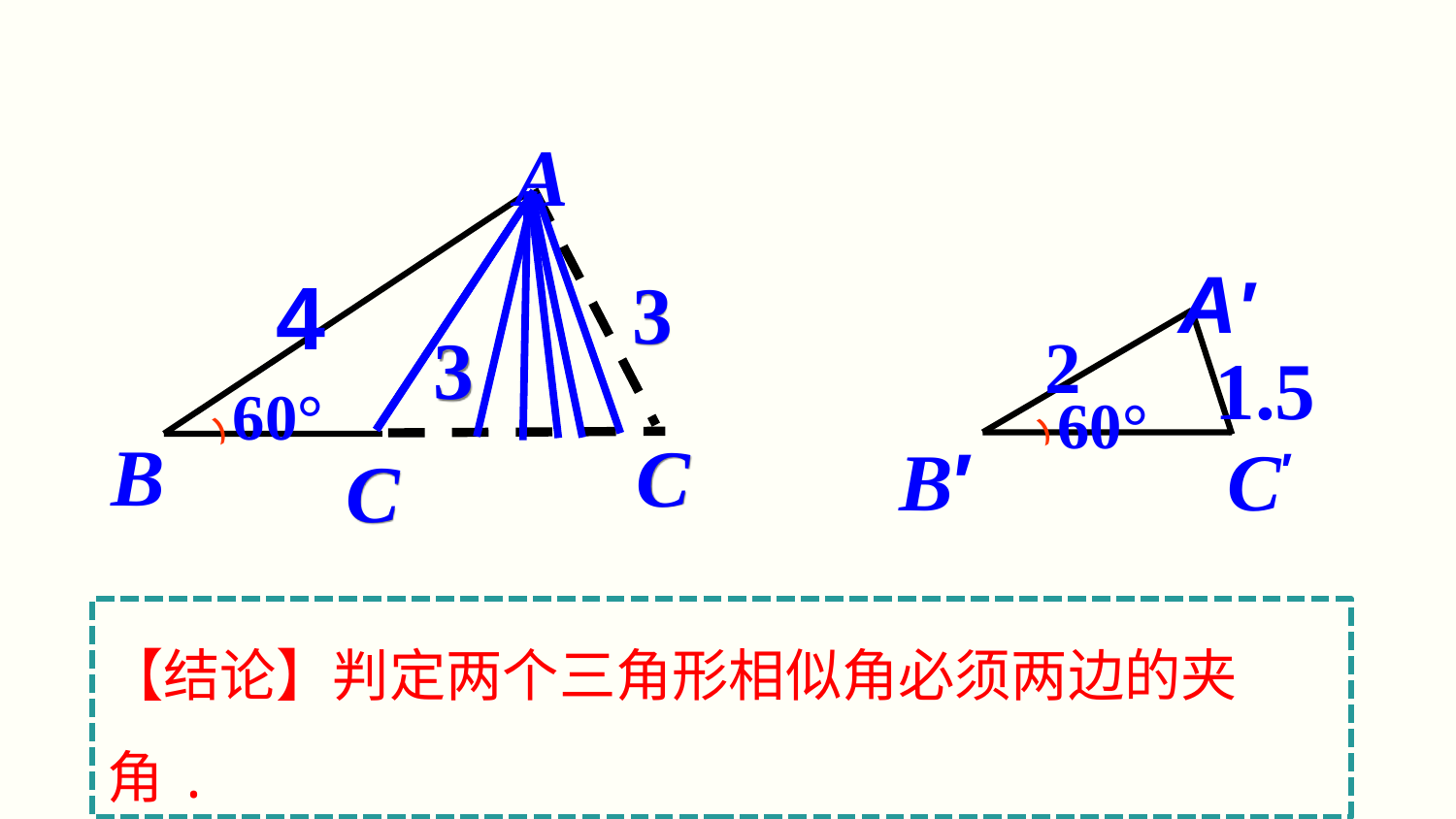

A

4
60°
)
B
C

C

A′
2
1.5
60°
B′
C′
3

3
)
【结论】判定两个三角形相似角必须两边的夹角.